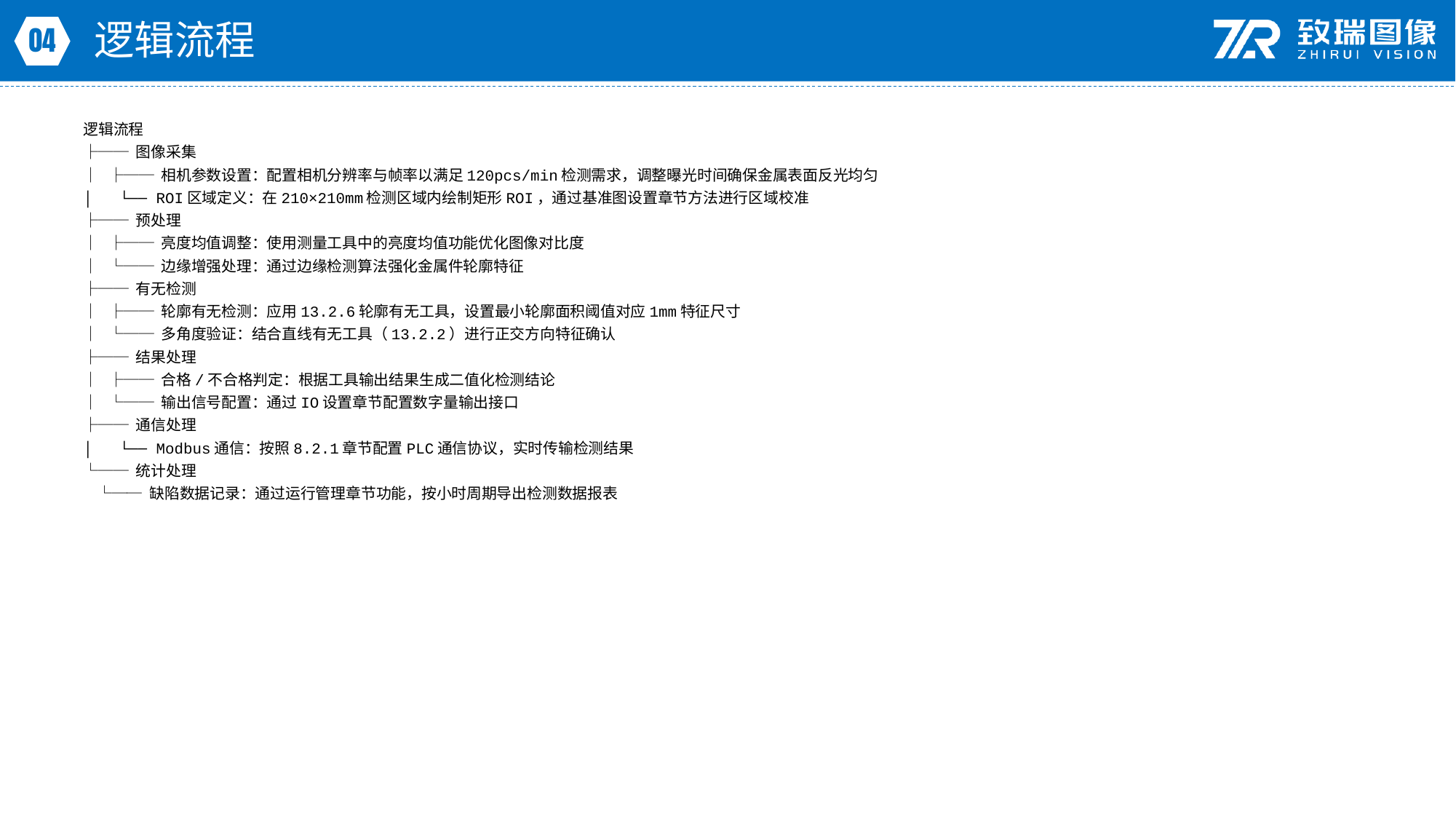

逻辑流程
04

逻辑流程
├── 图像采集
│   ├── 相机参数设置：配置相机分辨率与帧率以满足120pcs/min检测需求，调整曝光时间确保金属表面反光均匀
│   └── ROI区域定义：在210×210mm检测区域内绘制矩形ROI，通过基准图设置章节方法进行区域校准
├── 预处理
│   ├── 亮度均值调整：使用测量工具中的亮度均值功能优化图像对比度
│   └── 边缘增强处理：通过边缘检测算法强化金属件轮廓特征
├── 有无检测
│   ├── 轮廓有无检测：应用13.2.6轮廓有无工具，设置最小轮廓面积阈值对应1mm特征尺寸
│   └── 多角度验证：结合直线有无工具（13.2.2）进行正交方向特征确认
├── 结果处理
│   ├── 合格/不合格判定：根据工具输出结果生成二值化检测结论
│   └── 输出信号配置：通过IO设置章节配置数字量输出接口
├── 通信处理
│   └── Modbus通信：按照8.2.1章节配置PLC通信协议，实时传输检测结果
└── 统计处理
    └── 缺陷数据记录：通过运行管理章节功能，按小时周期导出检测数据报表